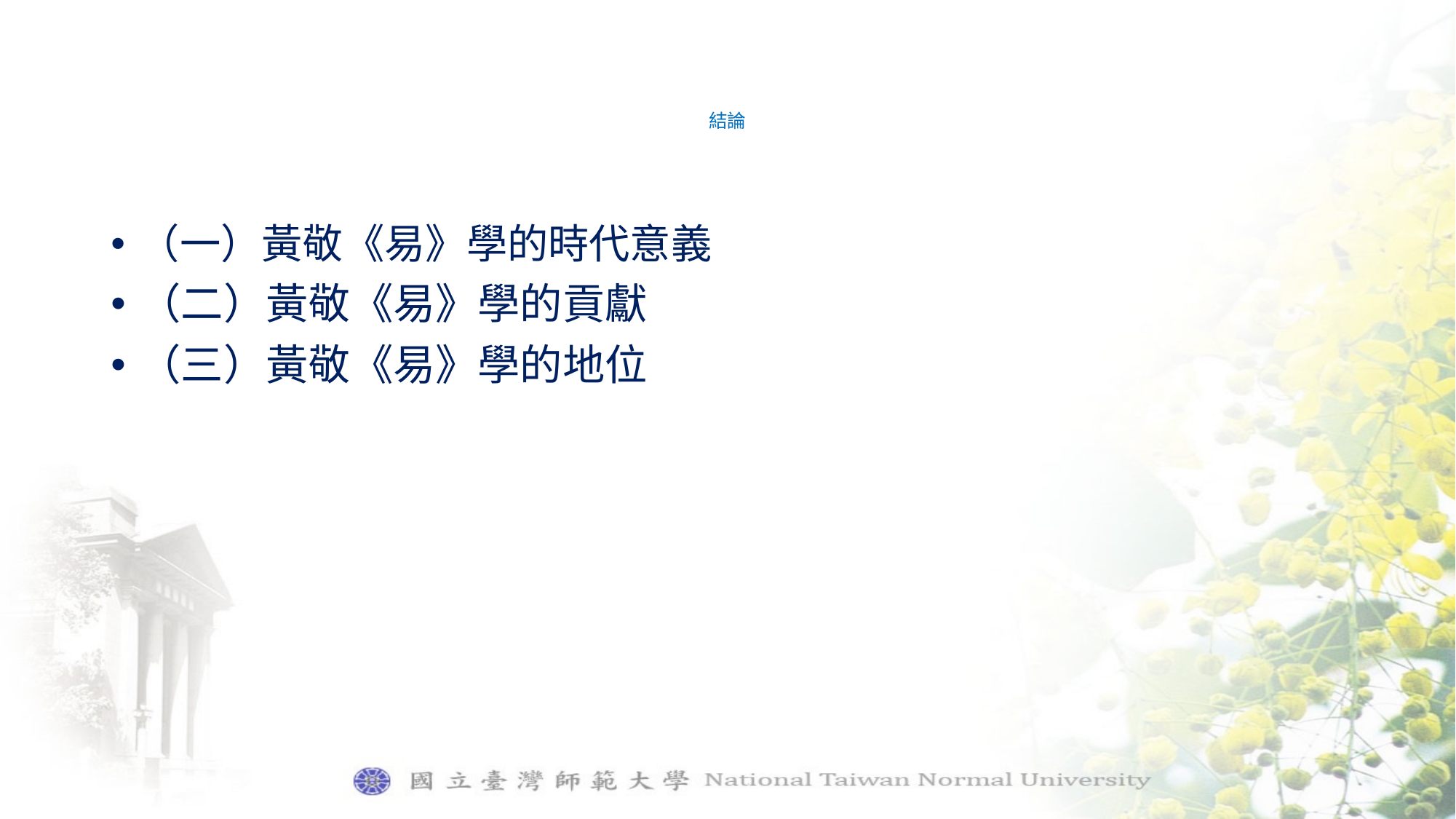

# 結論
（三）黃敬《易》學的地位
（一）黃敬《易》學的時代意義
（二）黃敬《易》學的貢獻
（三）黃敬《易》學的地位